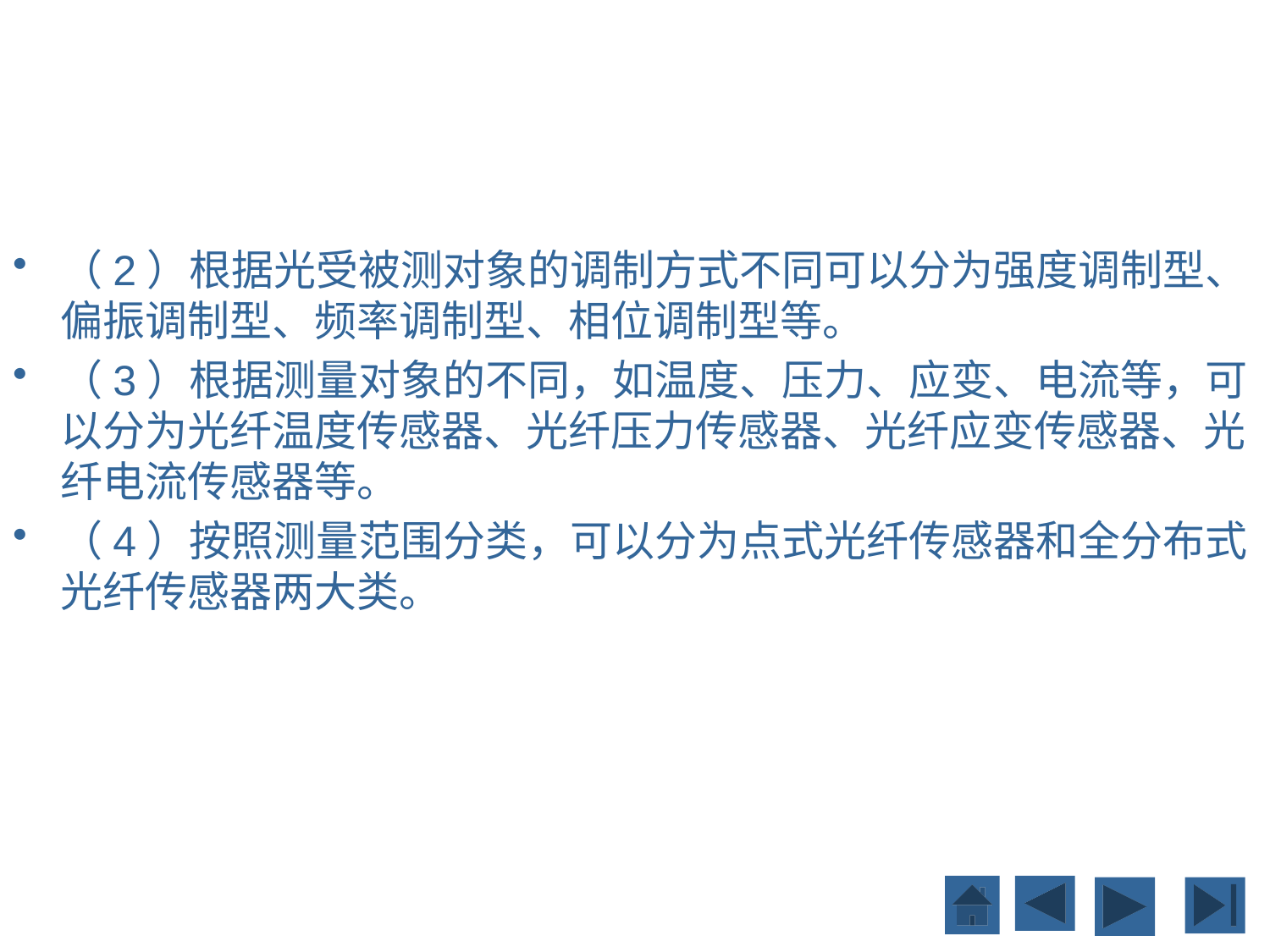

（2）根据光受被测对象的调制方式不同可以分为强度调制型、偏振调制型、频率调制型、相位调制型等。
（3）根据测量对象的不同，如温度、压力、应变、电流等，可以分为光纤温度传感器、光纤压力传感器、光纤应变传感器、光纤电流传感器等。
（4）按照测量范围分类，可以分为点式光纤传感器和全分布式光纤传感器两大类。